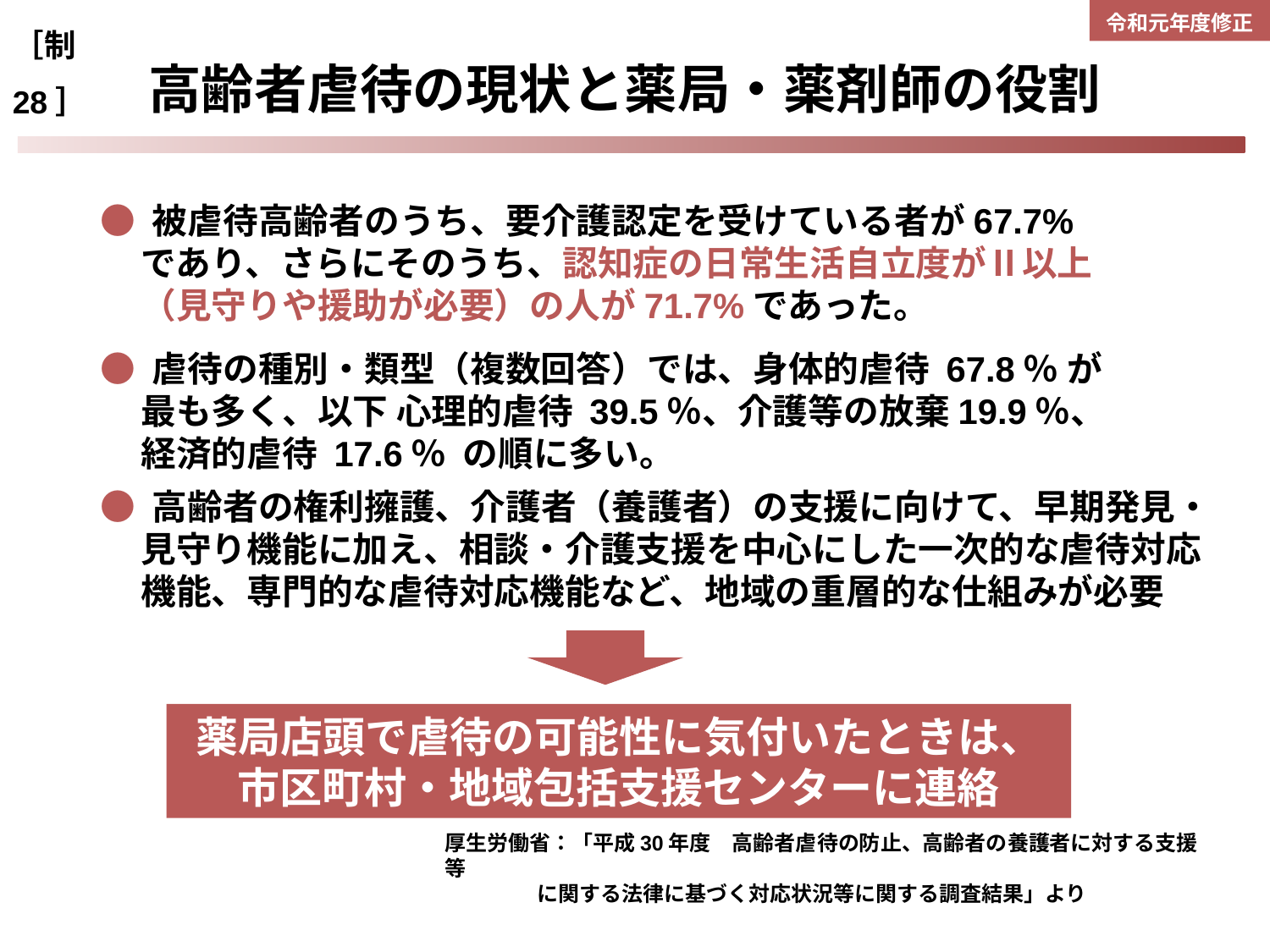

［制28］
令和元年度修正
高齢者虐待の現状と薬局・薬剤師の役割

● 被虐待高齢者のうち、要介護認定を受けている者が67.7%
    であり、さらにそのうち、認知症の日常生活自立度がⅡ以上
    （見守りや援助が必要）の人が71.7%であった。
● 虐待の種別・類型（複数回答）では、身体的虐待 67.8％ が
    最も多く、以下 心理的虐待 39.5％、介護等の放棄19.9％、
    経済的虐待 17.6％  の順に多い。
● 高齢者の権利擁護、介護者（養護者）の支援に向けて、早期発見・
    見守り機能に加え、相談・介護支援を中心にした一次的な虐待対応
    機能、専門的な虐待対応機能など、地域の重層的な仕組みが必要

薬局店頭で虐待の可能性に気付いたときは、
市区町村・地域包括支援センターに連絡
厚生労働省：「平成30年度　高齢者虐待の防止、高齢者の養護者に対する支援等
                  に関する法律に基づく対応状況等に関する調査結果」より